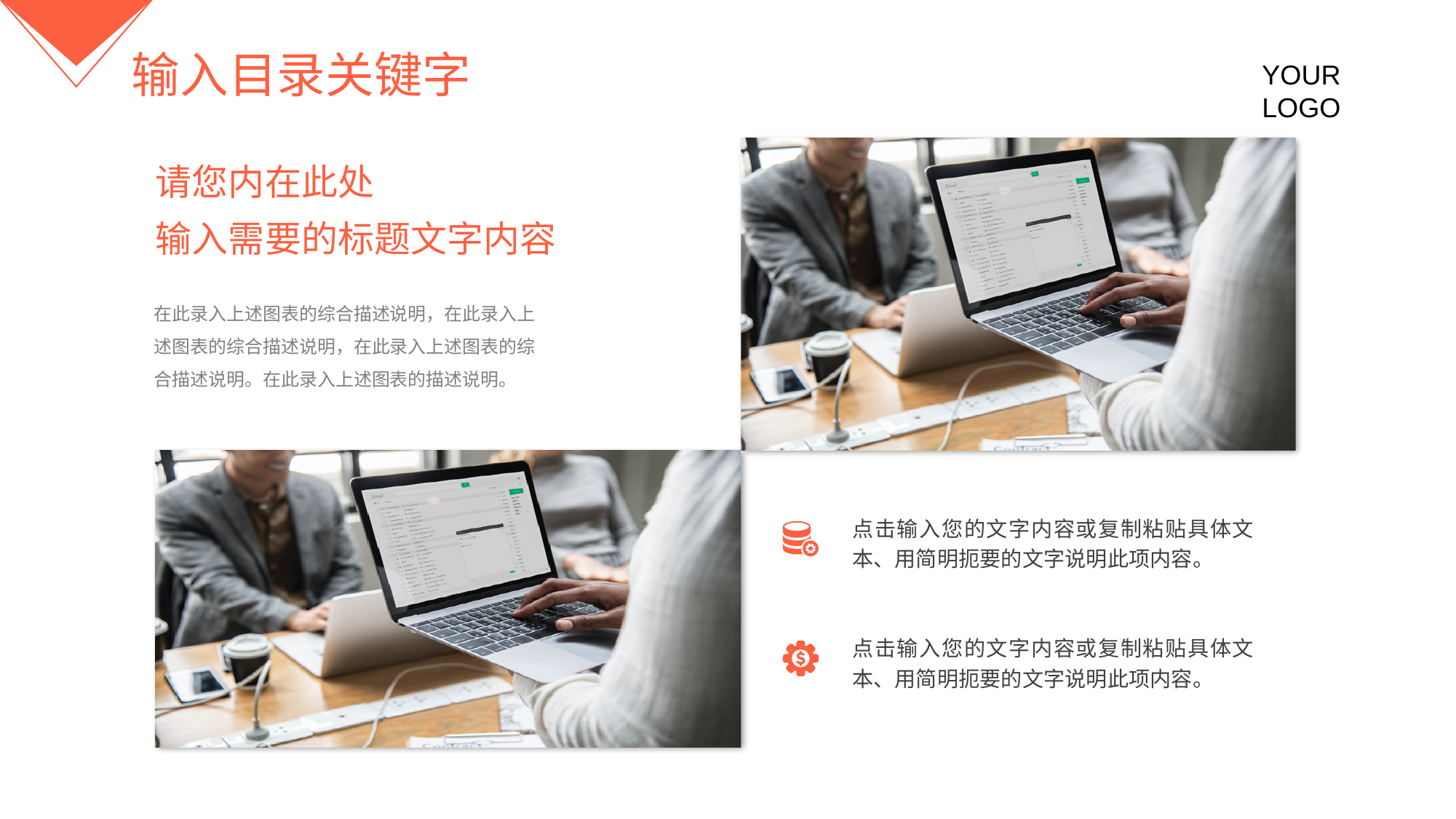

输入目录关键字
YOUR LOGO

请您内在此处
输入需要的标题文字内容
在此录入上述图表的综合描述说明，在此录入上述图表的综合描述说明，在此录入上述图表的综合描述说明。在此录入上述图表的描述说明。

点击输入您的文字内容或复制粘贴具体文本、用简明扼要的文字说明此项内容。

点击输入您的文字内容或复制粘贴具体文本、用简明扼要的文字说明此项内容。